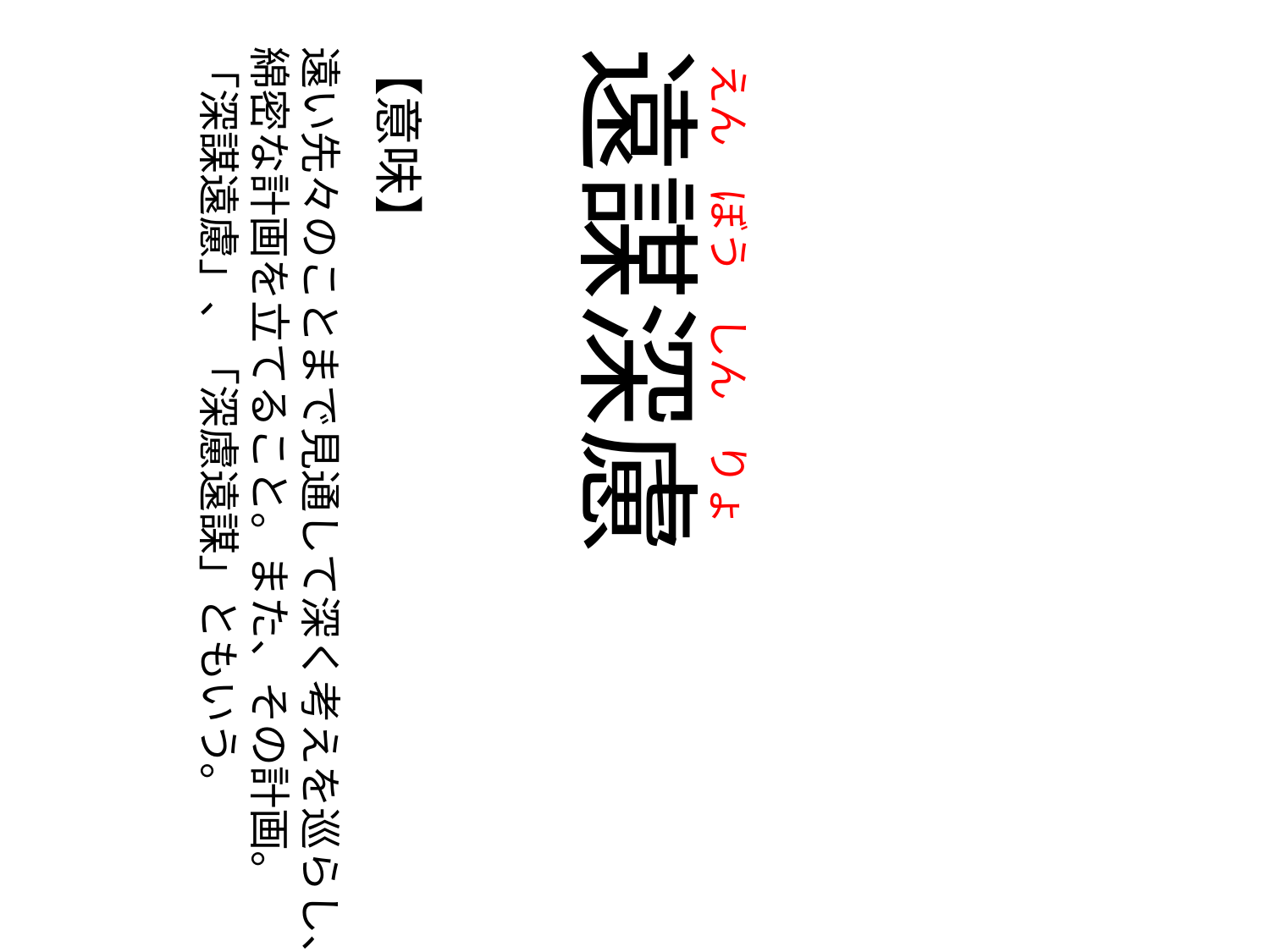

えん
の
ぼう
の
しん
の
りょ
遠い先々のことまで見通して深く考えを巡らし、綿密な計画を立てること。また、その計画。
「深謀遠慮」、「深慮遠謀」ともいう。
【意味】
遠謀深慮